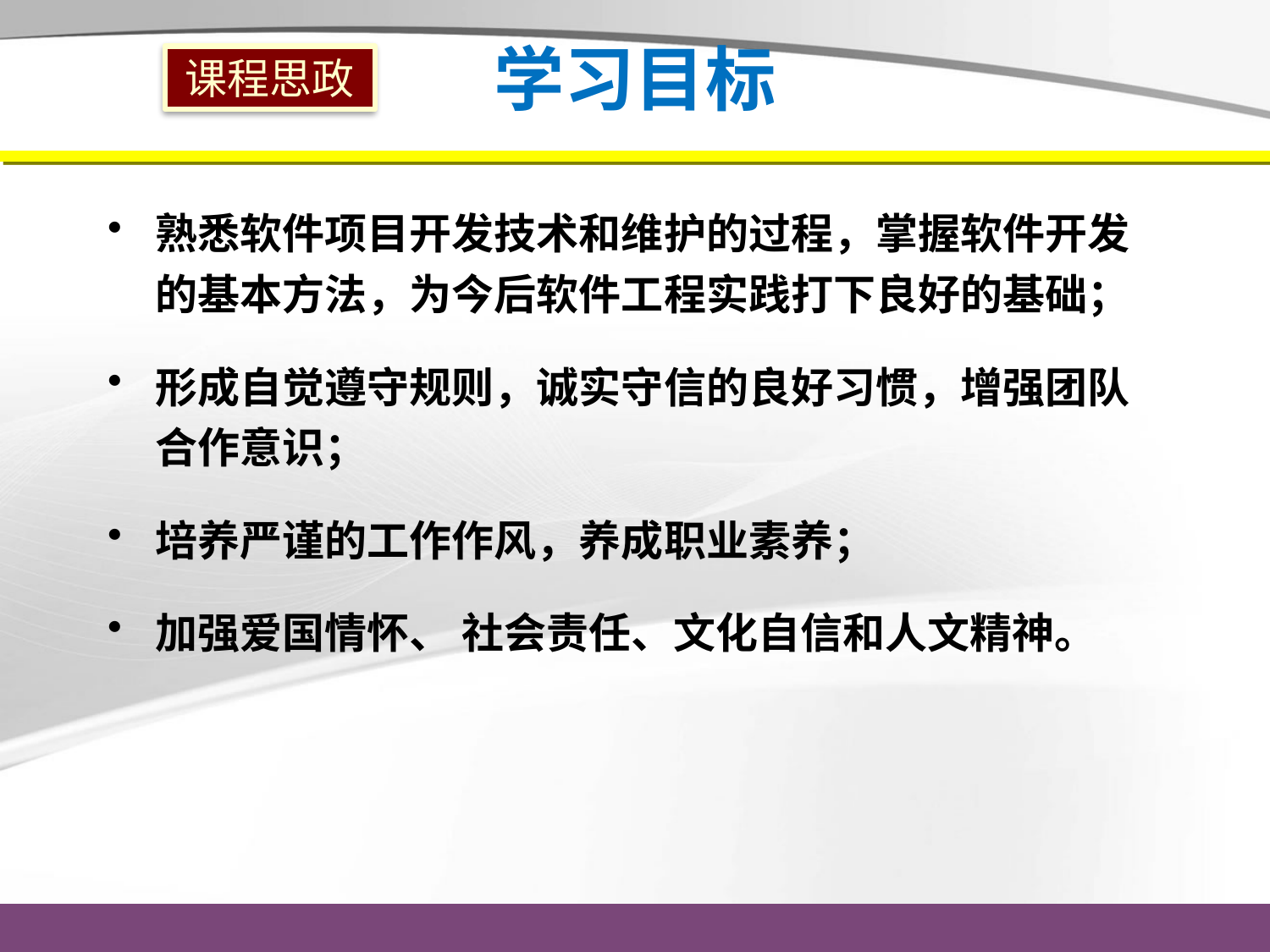

# 学习目标
课程思政
熟悉软件项目开发技术和维护的过程，掌握软件开发的基本方法，为今后软件工程实践打下良好的基础；
形成自觉遵守规则，诚实守信的良好习惯，增强团队合作意识；
培养严谨的工作作风，养成职业素养；
加强爱国情怀、 社会责任、文化自信和人文精神。